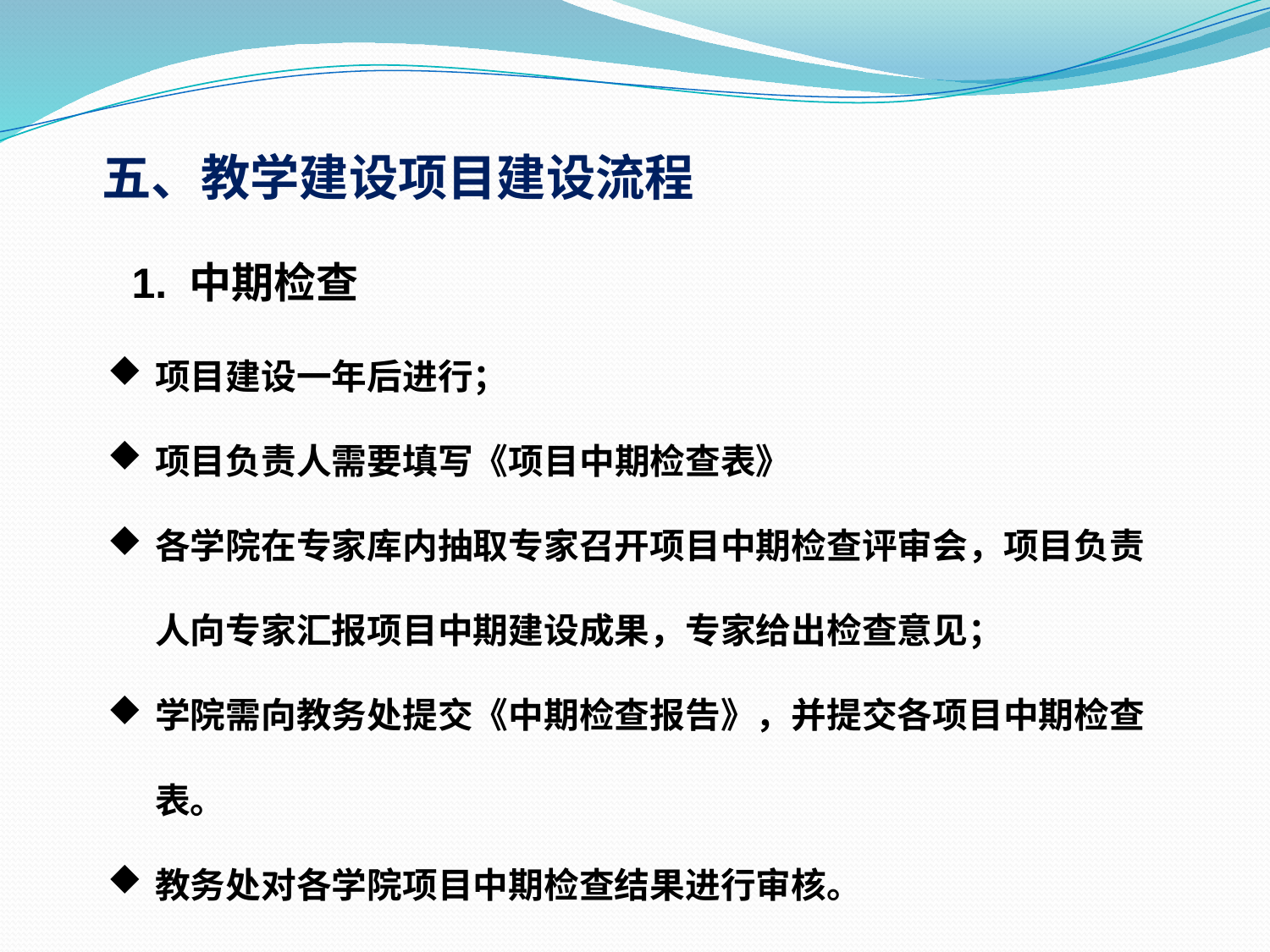

五、教学建设项目建设流程
1. 中期检查
项目建设一年后进行；
项目负责人需要填写《项目中期检查表》
各学院在专家库内抽取专家召开项目中期检查评审会，项目负责人向专家汇报项目中期建设成果，专家给出检查意见；
学院需向教务处提交《中期检查报告》，并提交各项目中期检查表。
教务处对各学院项目中期检查结果进行审核。